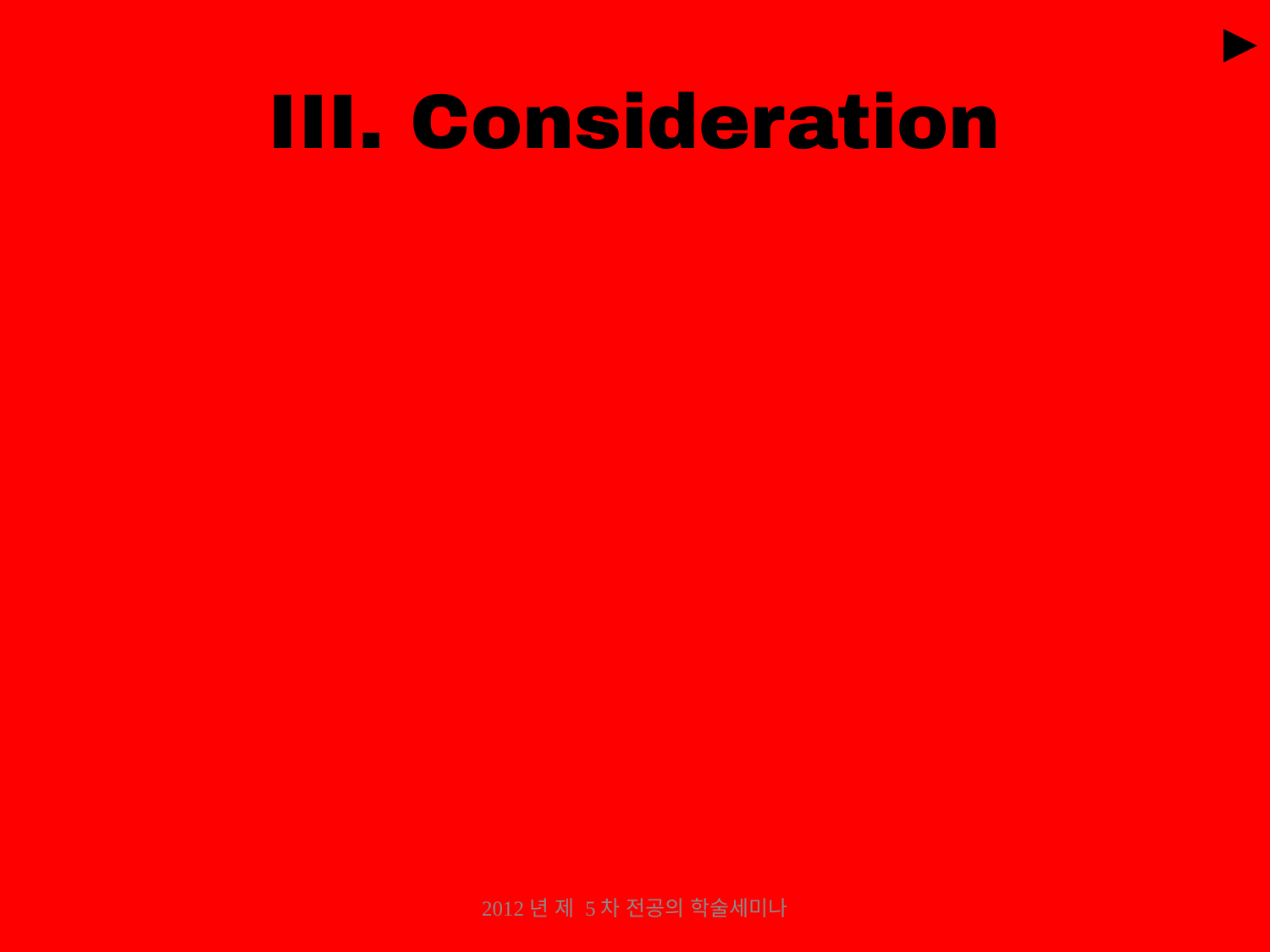

►
# III. Consideration

2012년 제 5차 전공의 학술세미나